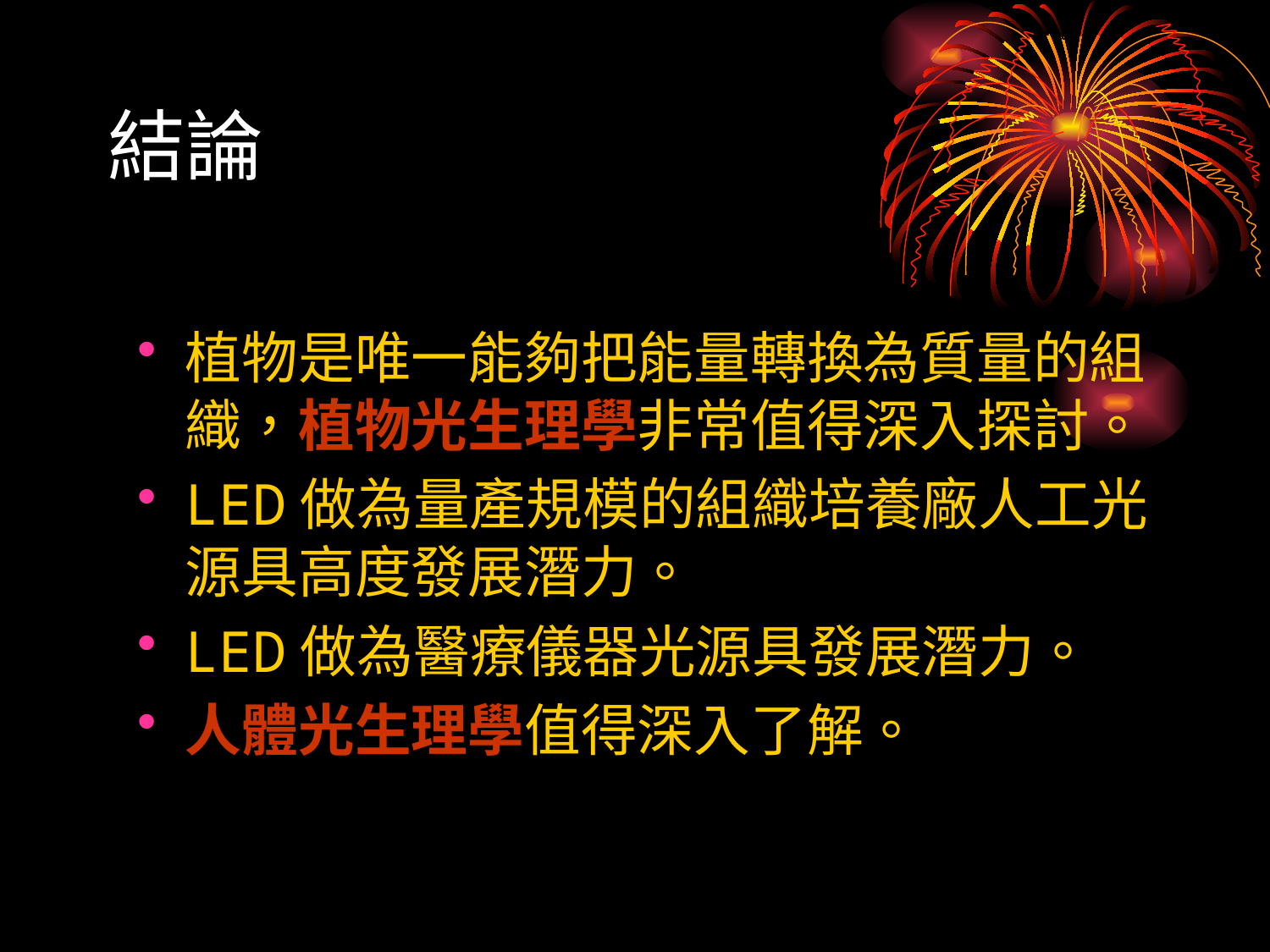

# 結論
植物是唯一能夠把能量轉換為質量的組織，植物光生理學非常值得深入探討。
LED做為量產規模的組織培養廠人工光源具高度發展潛力。
LED做為醫療儀器光源具發展潛力。
人體光生理學值得深入了解。